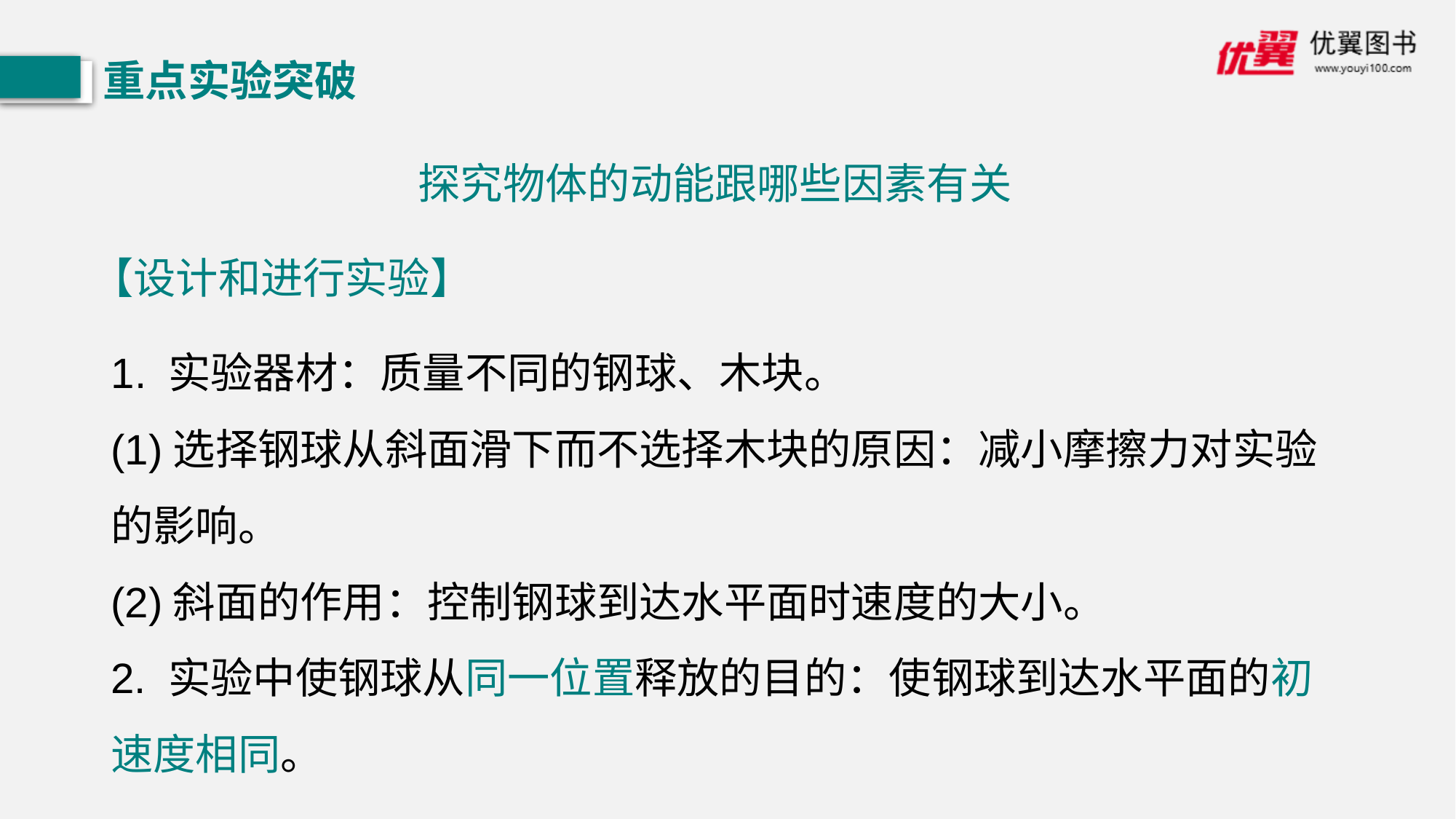

重点实验突破

探究物体的动能跟哪些因素有关
【设计和进行实验】
1. 实验器材：质量不同的钢球、木块。
(1)选择钢球从斜面滑下而不选择木块的原因：减小摩擦力对实验的影响。
(2)斜面的作用：控制钢球到达水平面时速度的大小。
2. 实验中使钢球从同一位置释放的目的：使钢球到达水平面的初速度相同。